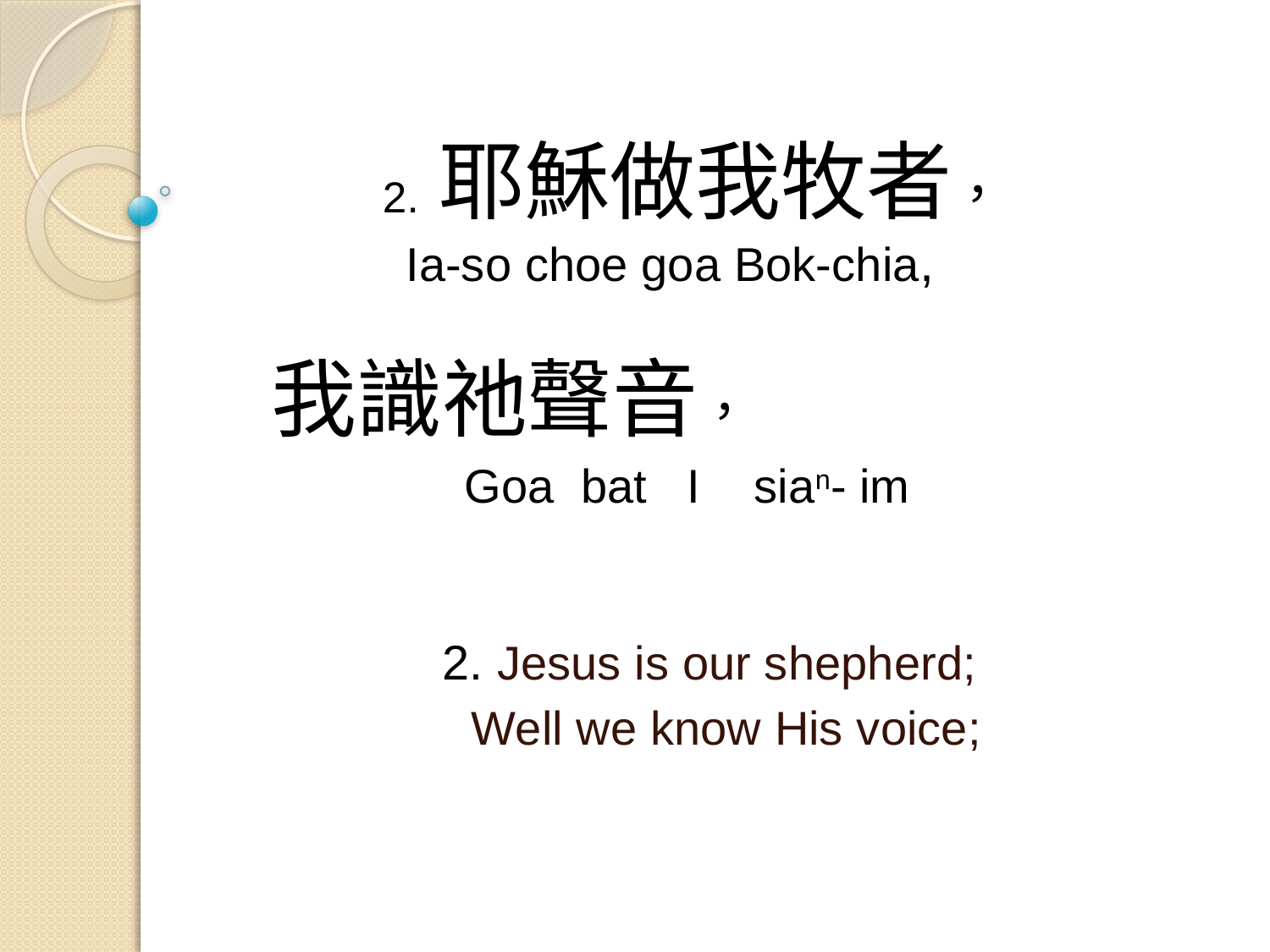

2. 耶穌做我牧者，
                             Ia-so choe goa Bok-chia,
        我識祂聲音，
                Goa  bat   I    sian- im

                                      2. Jesus is our shepherd;
                                         Well we know His voice;